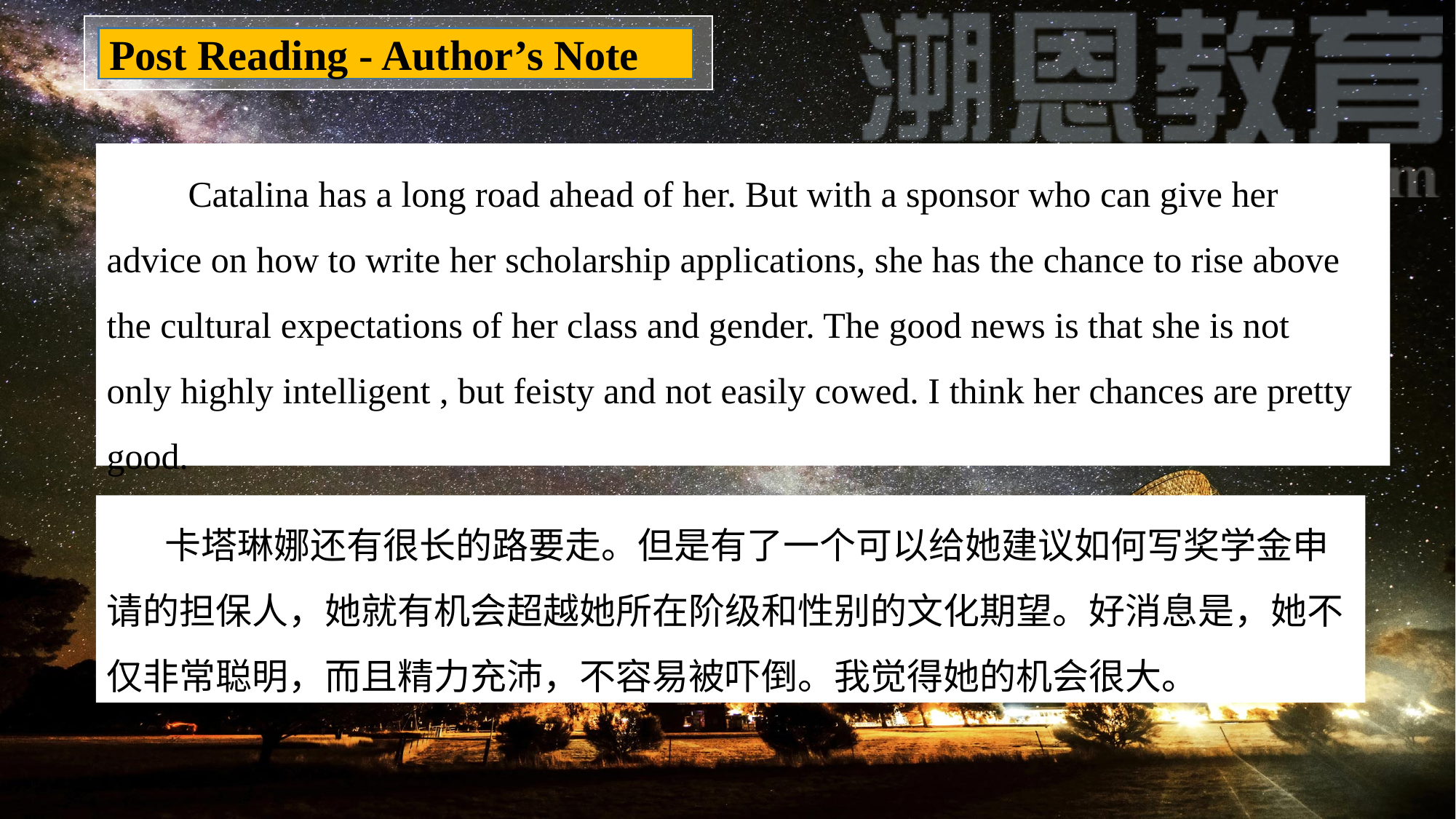

Post Reading - Author’s Note
　　Catalina has a long road ahead of her. But with a sponsor who can give her advice on how to write her scholarship applications, she has the chance to rise above the cultural expectations of her class and gender. The good news is that she is not only highly intelligent , but feisty and not easily cowed. I think her chances are pretty good.

      卡塔琳娜还有很长的路要走。但是有了一个可以给她建议如何写奖学金申请的担保人，她就有机会超越她所在阶级和性别的文化期望。好消息是，她不仅非常聪明，而且精力充沛，不容易被吓倒。我觉得她的机会很大。